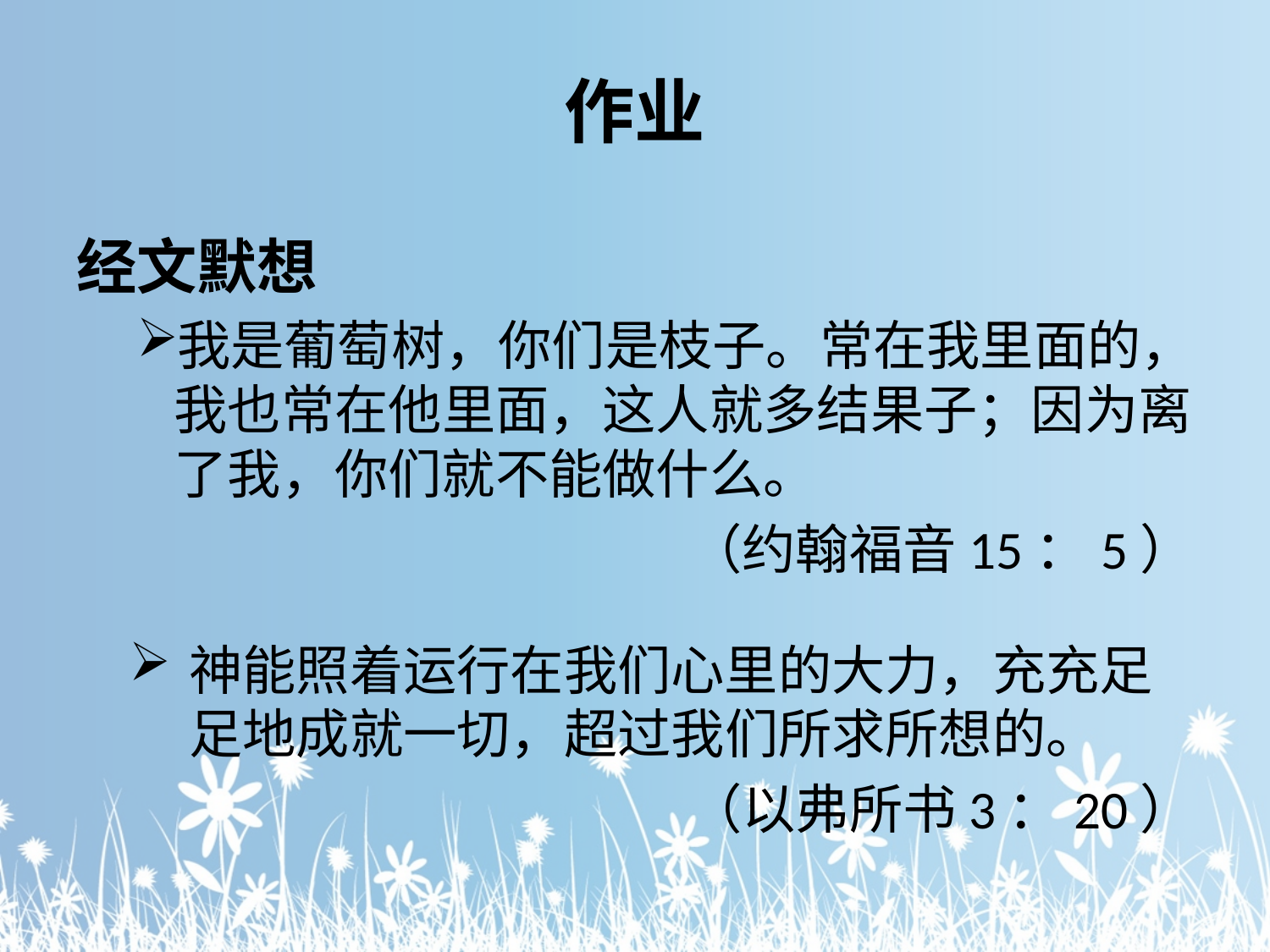

# 作业
经文默想
我是葡萄树，你们是枝子。常在我里面的，我也常在他里面，这人就多结果子；因为离了我，你们就不能做什么。
（约翰福音15：5）

神能照着运行在我们心里的大力，充充足足地成就一切，超过我们所求所想的。
（以弗所书3：20）